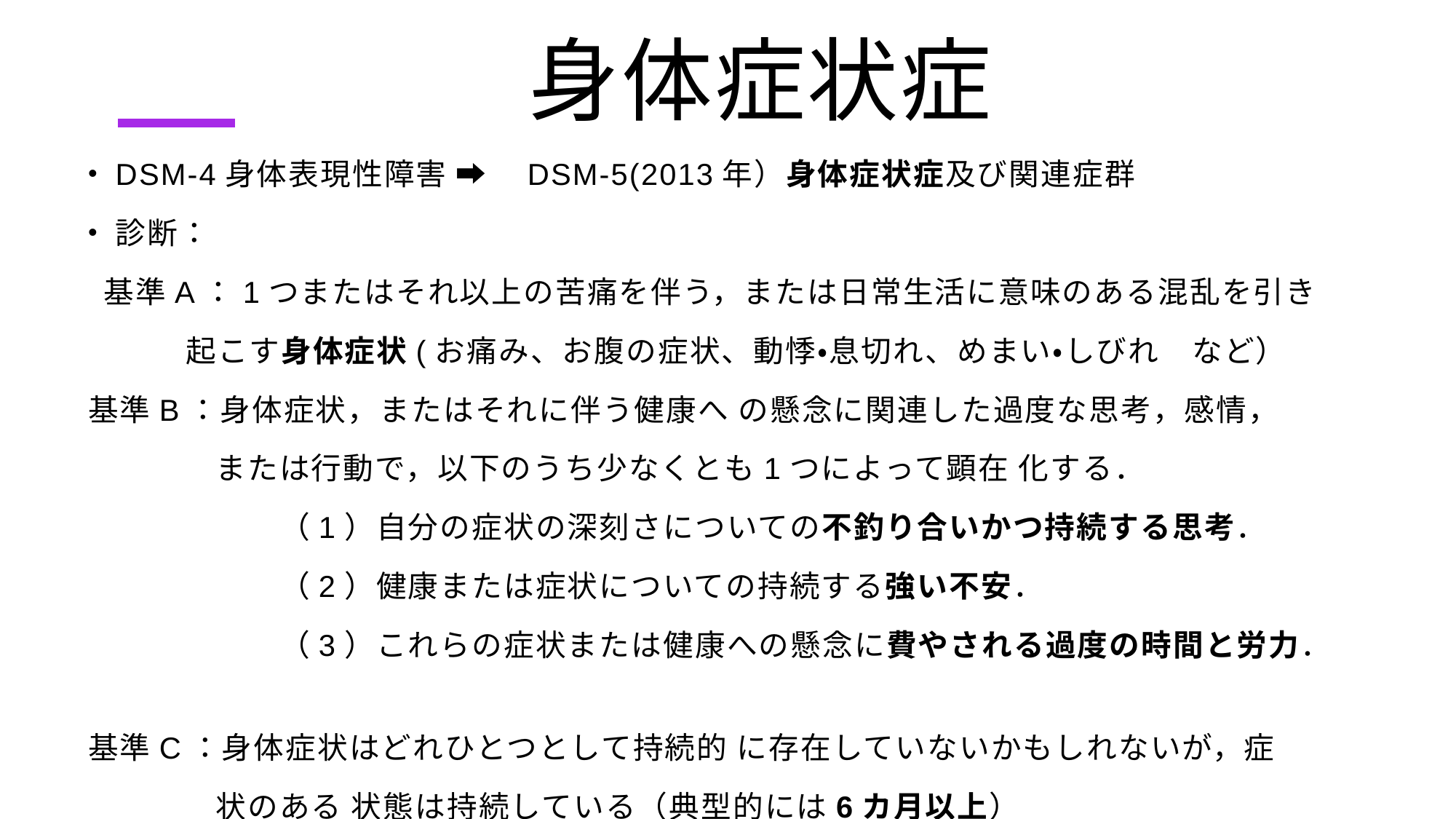

# 身体症状症
DSM-4身体表現性障害 ➡　DSM-5(2013年）身体症状症及び関連症群
診断：
 基準A：1つまたはそれ以上の苦痛を伴う，または日常生活に意味のある混乱を引き
           起こす身体症状(お痛み、お腹の症状、動悸・息切れ、めまい・しびれ　など）
基準B：身体症状，またはそれに伴う健康へ の懸念に関連した過度な思考，感情，
　　　　または行動で，以下のうち少なくとも1つによって顕在 化する．
　　　　　　（1）自分の症状の深刻さについての不釣り合いかつ持続する思考．
　　　　　　（2）健康または症状についての持続する強い不安．
　　　　　　（3）これらの症状または健康への懸念に費やされる過度の時間と労力．
基準C：身体症状はどれひとつとして持続的 に存在していないかもしれないが，症
　　　　状のある 状態は持続している（典型的には6カ月以上）